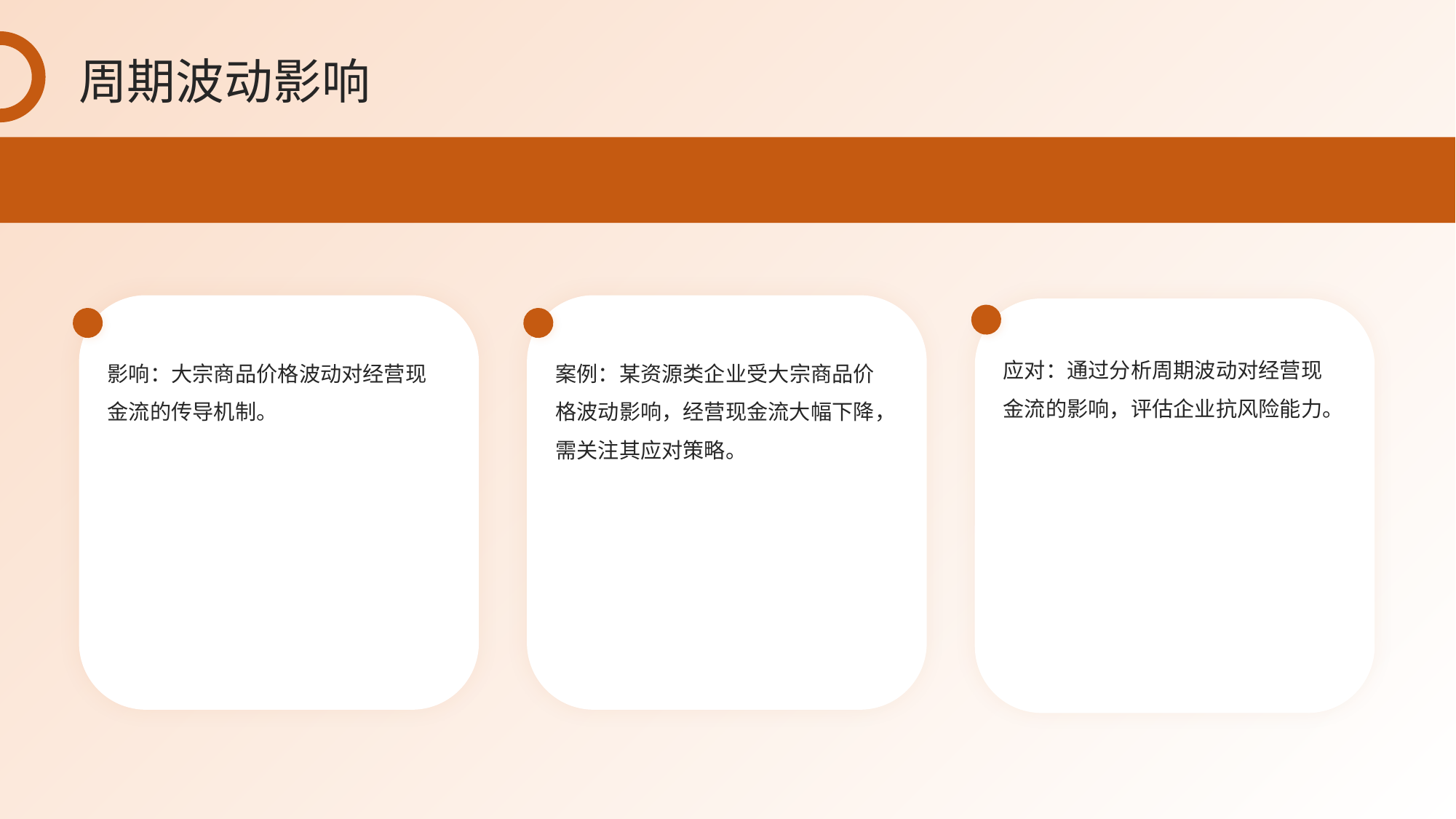

周期波动影响

应对：通过分析周期波动对经营现金流的影响，评估企业抗风险能力。
影响：大宗商品价格波动对经营现金流的传导机制。
案例：某资源类企业受大宗商品价格波动影响，经营现金流大幅下降，需关注其应对策略。